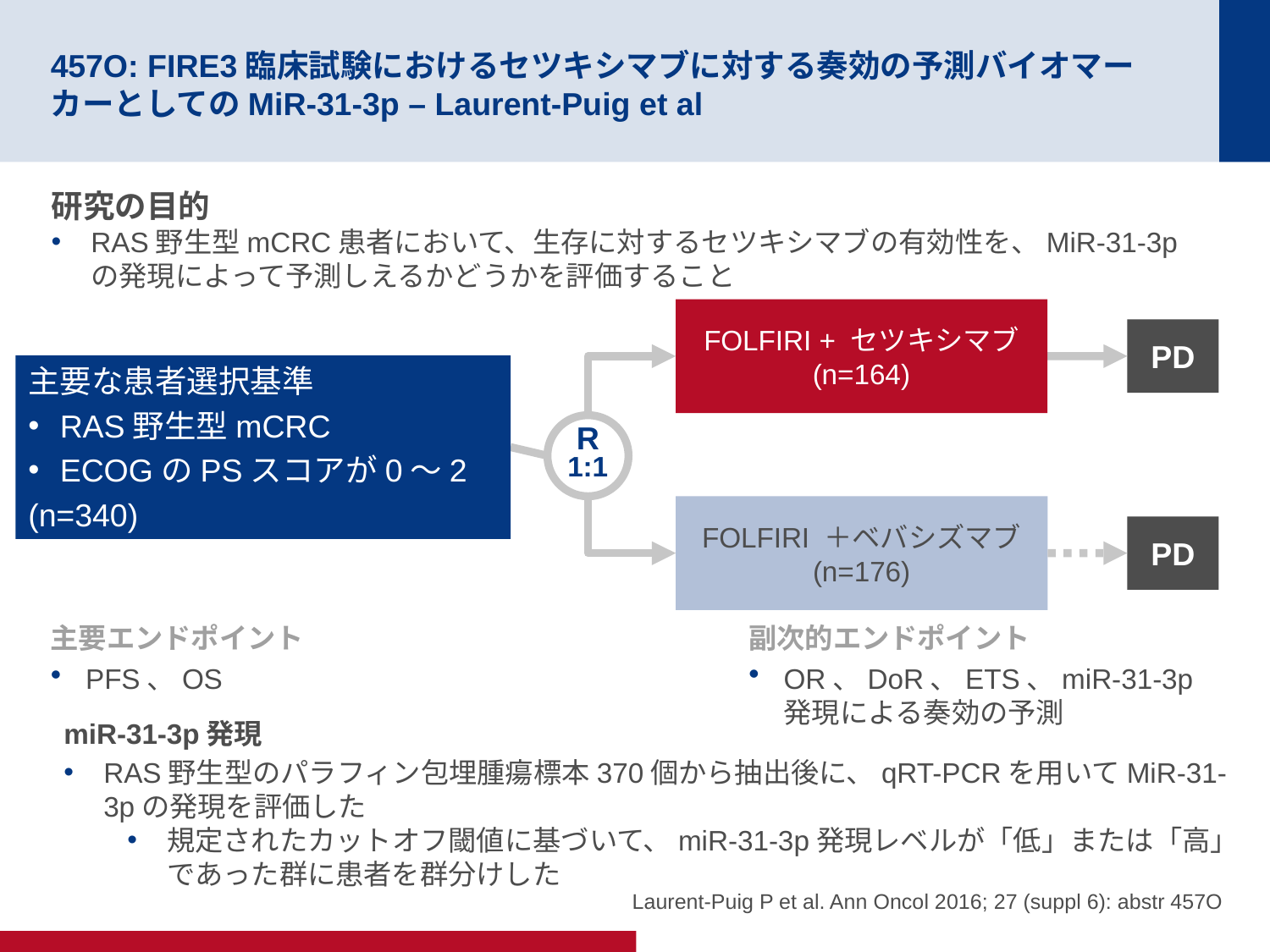

# 457O: FIRE3臨床試験におけるセツキシマブに対する奏効の予測バイオマーカーとしてのMiR-31-3p – Laurent-Puig et al
研究の目的
RAS野生型mCRC患者において、生存に対するセツキシマブの有効性を、MiR-31-3pの発現によって予測しえるかどうかを評価すること
FOLFIRI + セツキシマブ
(n=164)
PD
主要な患者選択基準
RAS野生型mCRC
ECOGのPSスコアが0～2
(n=340)
R
1:1
FOLFIRI ＋ベバシズマブ
(n=176)
PD
主要エンドポイント
PFS、OS
副次的エンドポイント
OR、DoR、ETS、miR-31-3p発現による奏効の予測

miR-31-3p発現
RAS野生型のパラフィン包埋腫瘍標本370個から抽出後に、qRT-PCRを用いてMiR-31-3pの発現を評価した
規定されたカットオフ閾値に基づいて、miR-31-3p発現レベルが「低」または「高」であった群に患者を群分けした
Laurent-Puig P et al. Ann Oncol 2016; 27 (suppl 6): abstr 457O